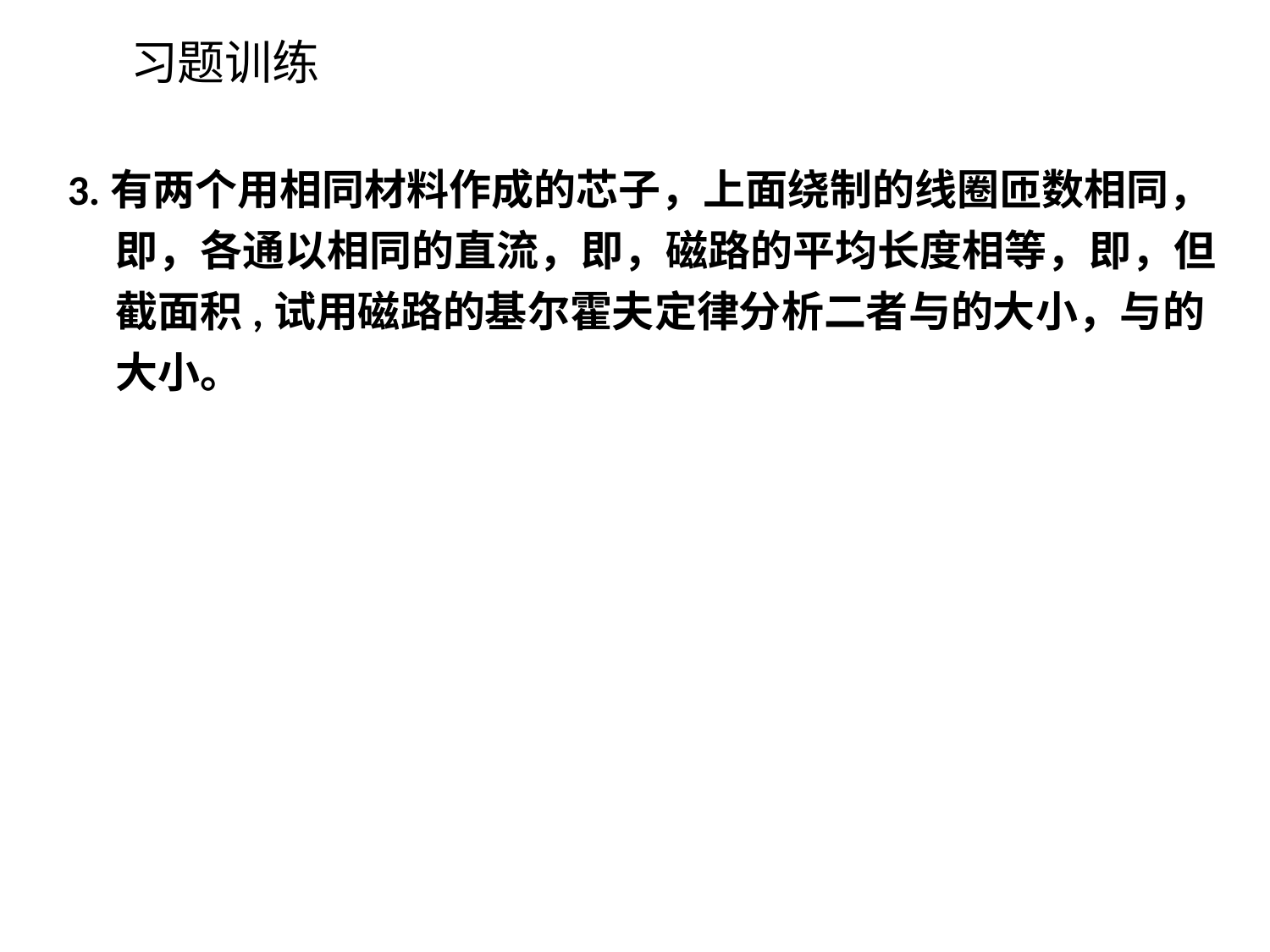

# 习题训练
3.有两个用相同材料作成的芯子，上面绕制的线圈匝数相同，即，各通以相同的直流，即，磁路的平均长度相等，即，但截面积,试用磁路的基尔霍夫定律分析二者与的大小，与的大小。